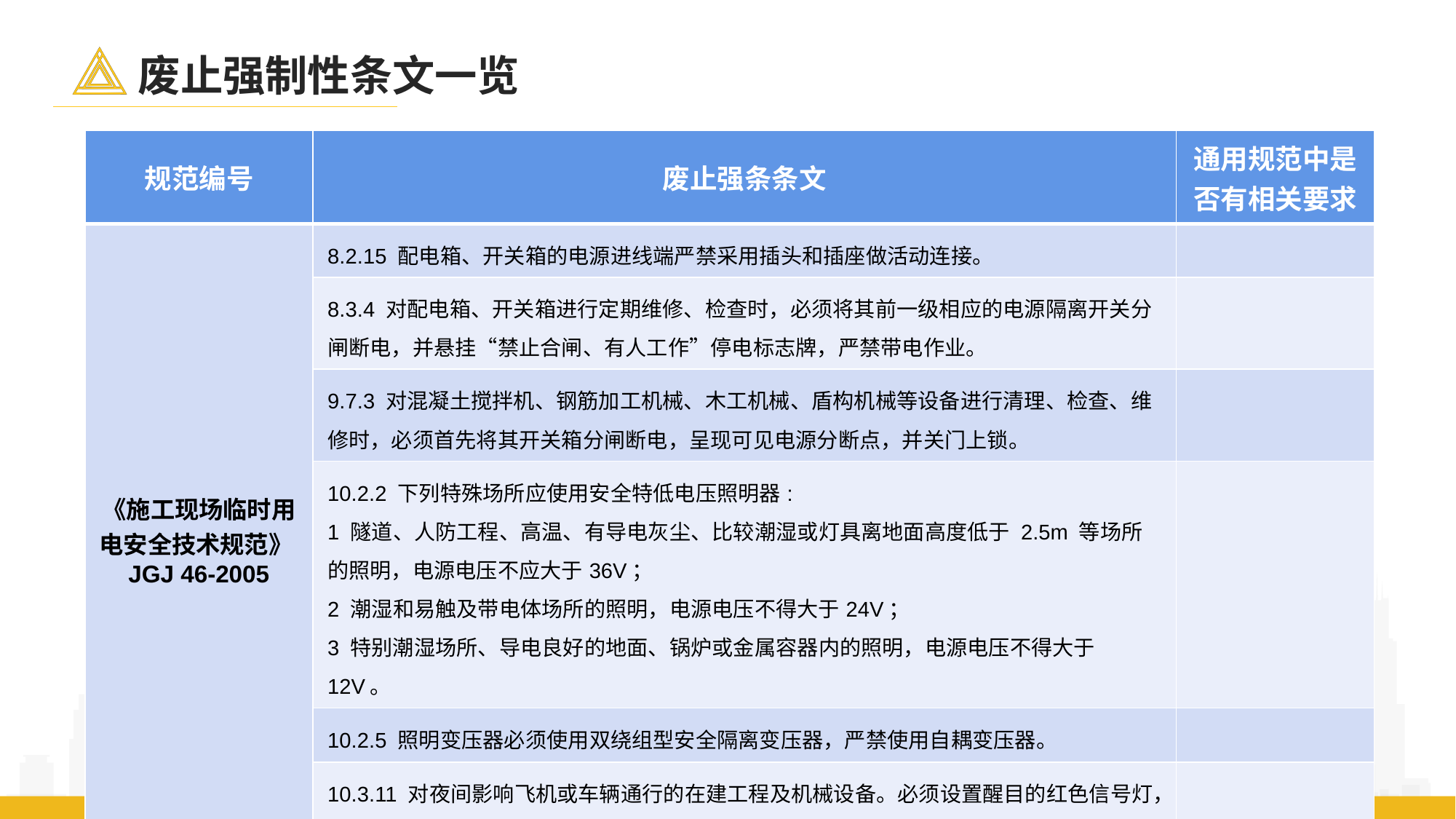

废止强制性条文一览

| 规范编号 | 废止强条条文 | 通用规范中是否有相关要求 |
| --- | --- | --- |
| 《施工现场临时用电安全技术规范》JGJ 46-2005 | 8.2.15 配电箱、开关箱的电源进线端严禁采用插头和插座做活动连接。 |  |
|  | 8.3.4 对配电箱、开关箱进行定期维修、检查时，必须将其前一级相应的电源隔离开关分闸断电，并悬挂“禁止合闸、有人工作”停电标志牌，严禁带电作业。 |  |
|  | 9.7.3 对混凝土搅拌机、钢筋加工机械、木工机械、盾构机械等设备进行清理、检查、维修时，必须首先将其开关箱分闸断电，呈现可见电源分断点，并关门上锁。 |  |
|  | 10.2.2 下列特殊场所应使用安全特低电压照明器: 1 隧道、人防工程、高温、有导电灰尘、比较潮湿或灯具离地面高度低于 2.5m 等场所的照明，电源电压不应大于36V； 2 潮湿和易触及带电体场所的照明，电源电压不得大于24V； 3 特别潮湿场所、导电良好的地面、锅炉或金属容器内的照明，电源电压不得大于 12V。 |  |
|  | 10.2.5 照明变压器必须使用双绕组型安全隔离变压器，严禁使用自耦变压器。 |  |
|  | 10.3.11 对夜间影响飞机或车辆通行的在建工程及机械设备。必须设置醒目的红色信号灯，其电源应设在施工现场总电源开关的前侧，并应设置外电线路停止供电时的应急自备电源。 |  |